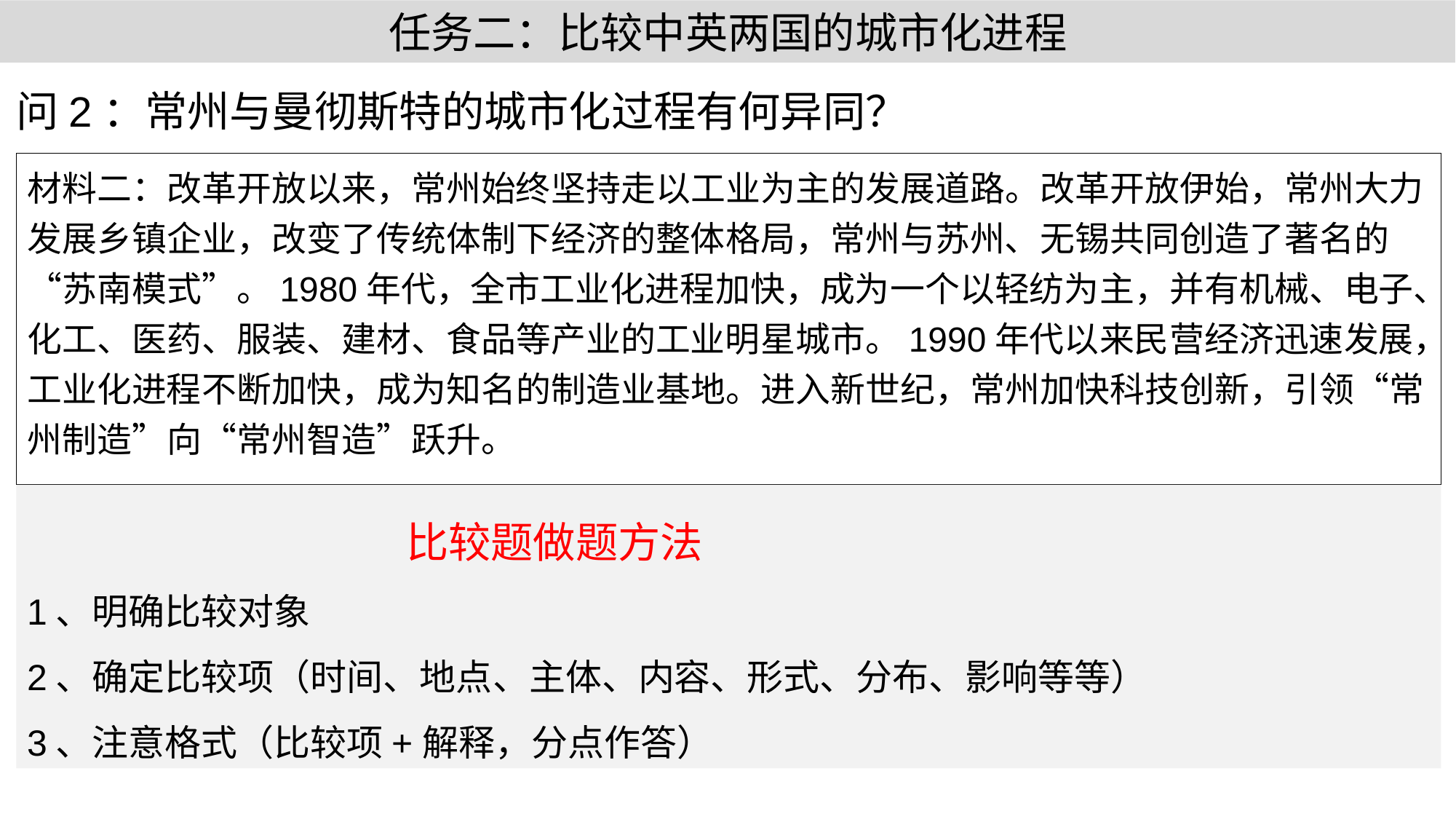

任务二：比较中英两国的城市化进程
问2：常州与曼彻斯特的城市化过程有何异同？
材料二：改革开放以来，常州始终坚持走以工业为主的发展道路。改革开放伊始，常州大力发展乡镇企业，改变了传统体制下经济的整体格局，常州与苏州、无锡共同创造了著名的“苏南模式”。1980年代，全市工业化进程加快，成为一个以轻纺为主，并有机械、电子、化工、医药、服装、建材、食品等产业的工业明星城市。1990年代以来民营经济迅速发展，工业化进程不断加快，成为知名的制造业基地。进入新世纪，常州加快科技创新，引领“常州制造”向“常州智造”跃升。
                                       比较题做题方法
1、明确比较对象
2、确定比较项（时间、地点、主体、内容、形式、分布、影响等等）
3、注意格式（比较项+解释，分点作答）